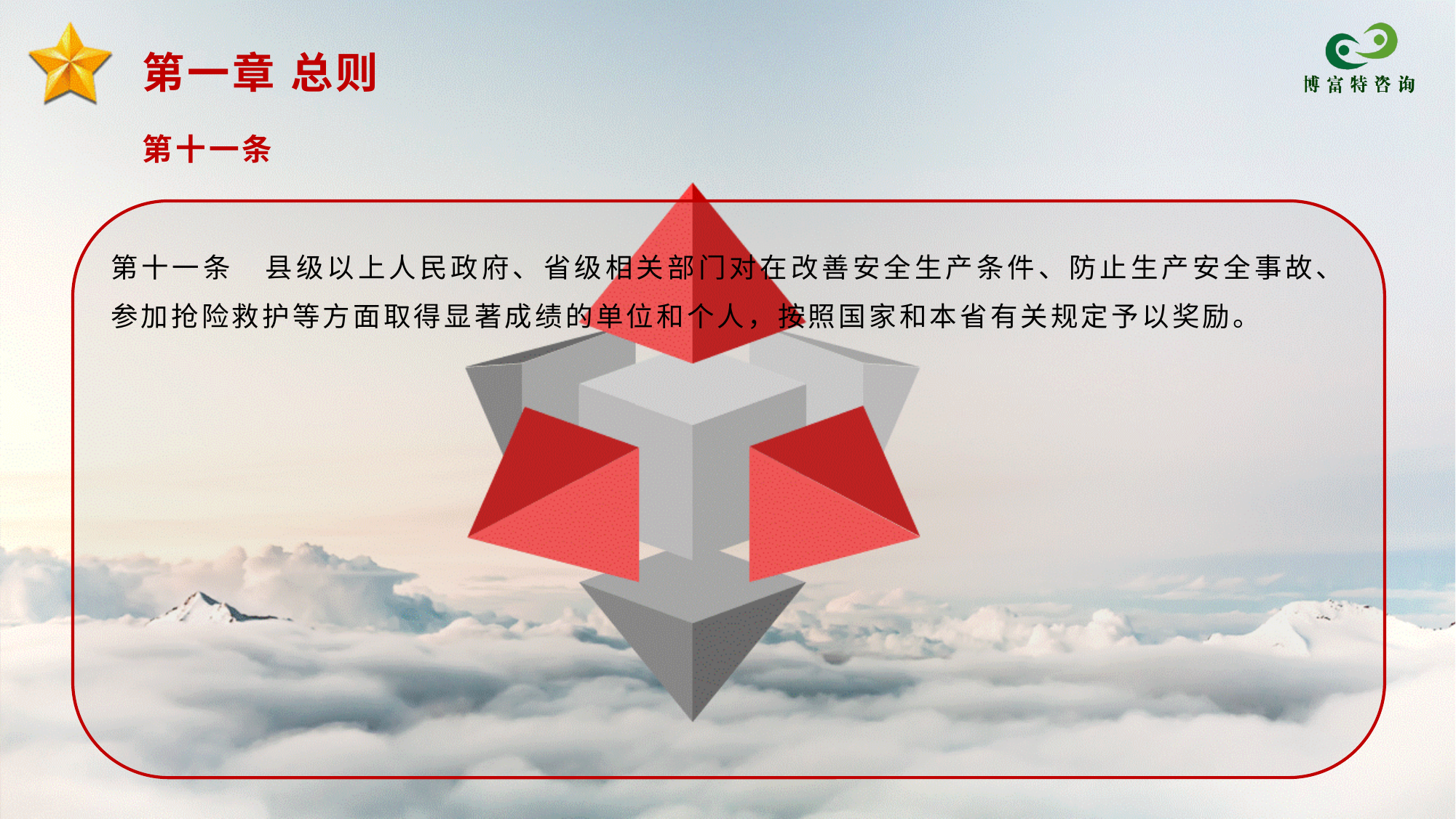

第一章 总则
第十一条
第十一条　县级以上人民政府、省级相关部门对在改善安全生产条件、防止生产安全事故、参加抢险救护等方面取得显著成绩的单位和个人，按照国家和本省有关规定予以奖励。